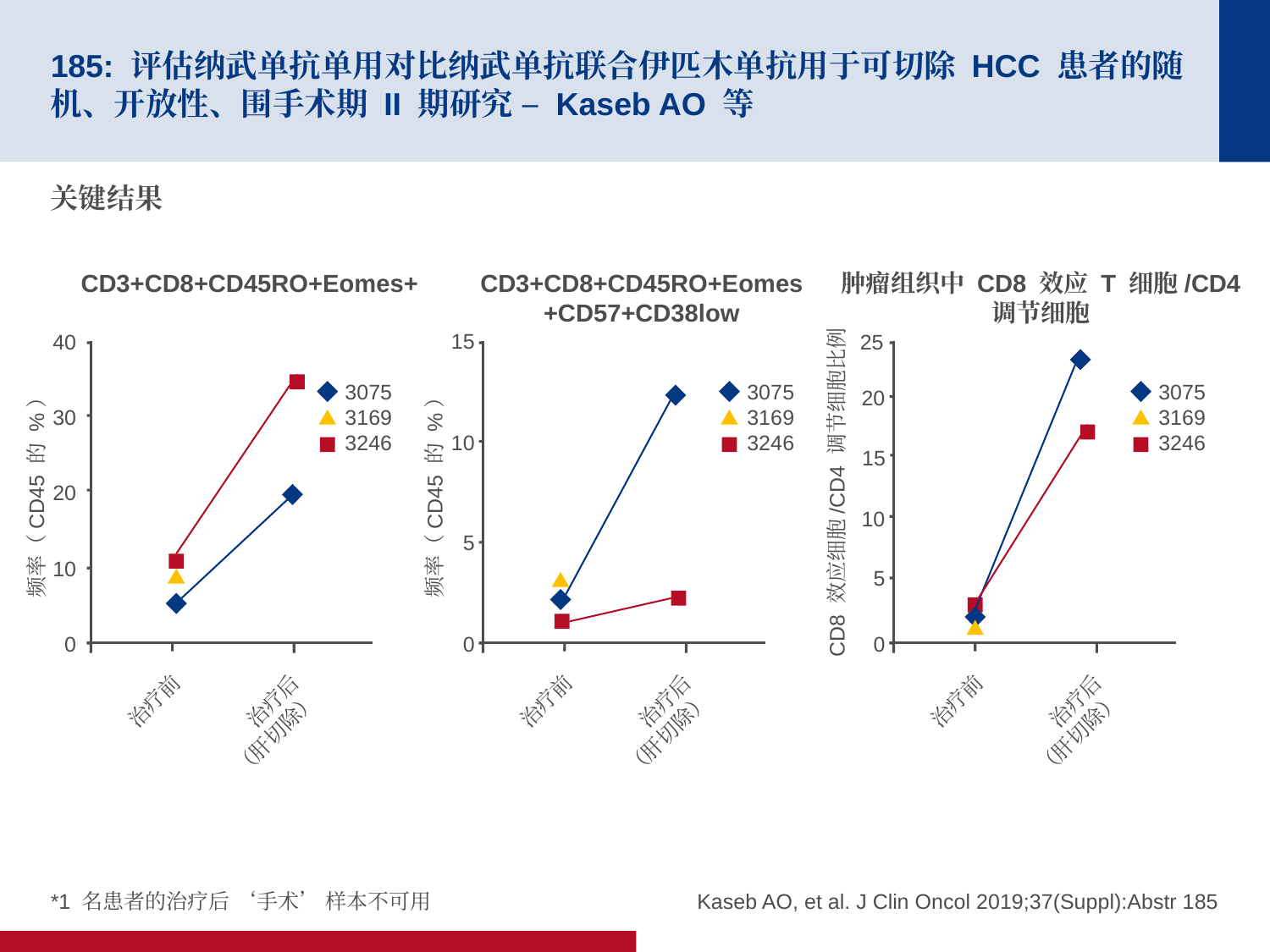

# 185: 评估纳武单抗单用对比纳武单抗联合伊匹木单抗用于可切除 HCC 患者的随机、开放性、围手术期 II 期研究 – Kaseb AO 等
关键结果

CD3+CD8+CD45RO+Eomes+
CD3+CD8+CD45RO+Eomes
+CD57+CD38low
肿瘤组织中 CD8 效应 T 细胞/CD4 调节细胞
15

10

频率（CD45 的 %）
5

0

治疗前
治疗后
（肝切除）
40

30

频率（CD45 的 %）
20

10

0

治疗前
治疗后
（肝切除）
25

20

15

CD8 效应细胞/CD4 调节细胞比例
10

5

0

治疗前
治疗后
（肝切除）

3075
3169
3246

3075
3169
3246

3075
3169
3246

*1 名患者的治疗后 ‘手术’ 样本不可用
Kaseb AO, et al. J Clin Oncol 2019;37(Suppl):Abstr 185